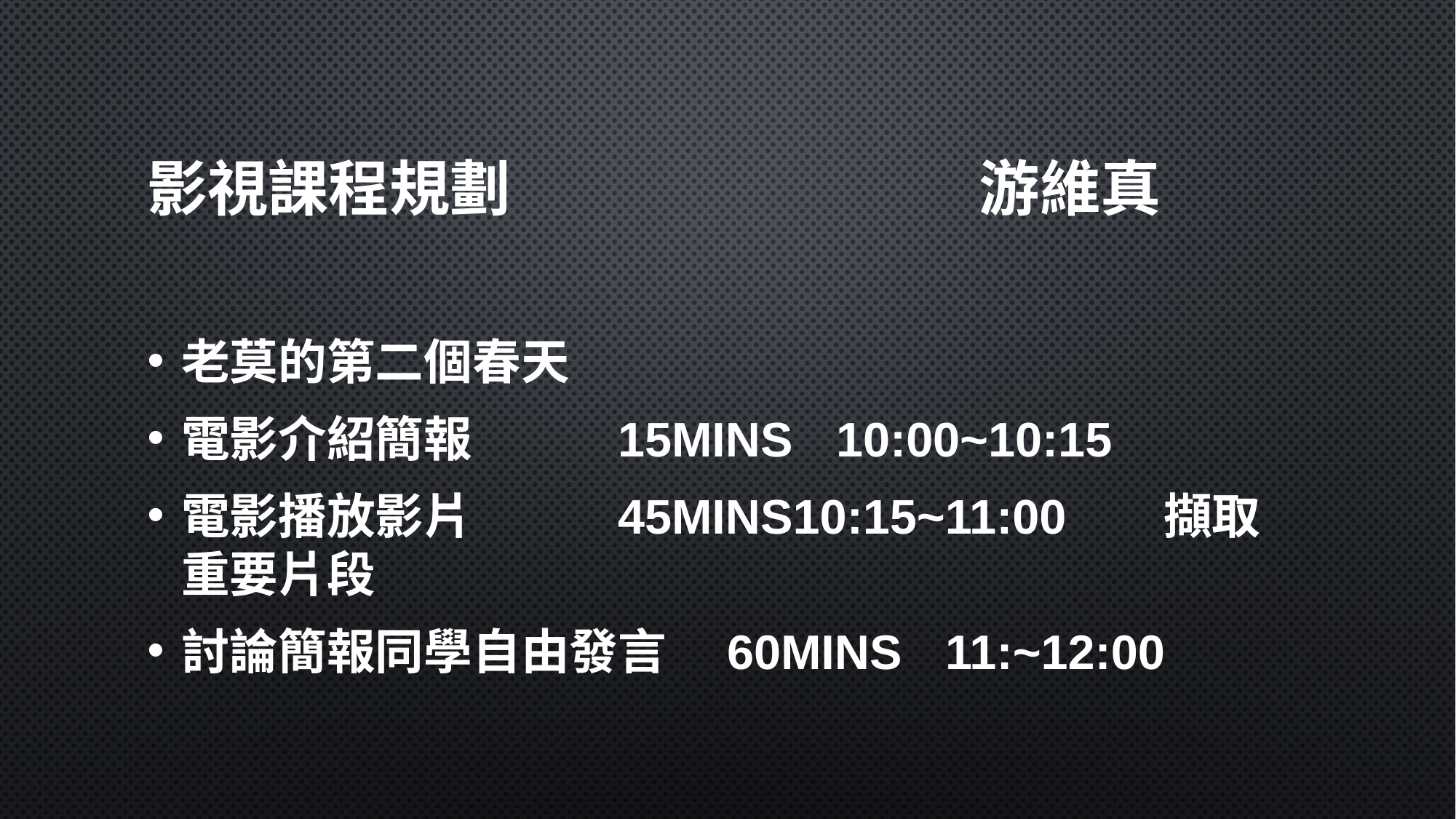

# 影視課程規劃                                  游維真
老莫的第二個春天
電影介紹簡報		15mins	10:00~10:15
電影播放影片		45mins10:15~11:00	擷取重要片段
討論簡報同學自由發言	60mins	11:~12:00